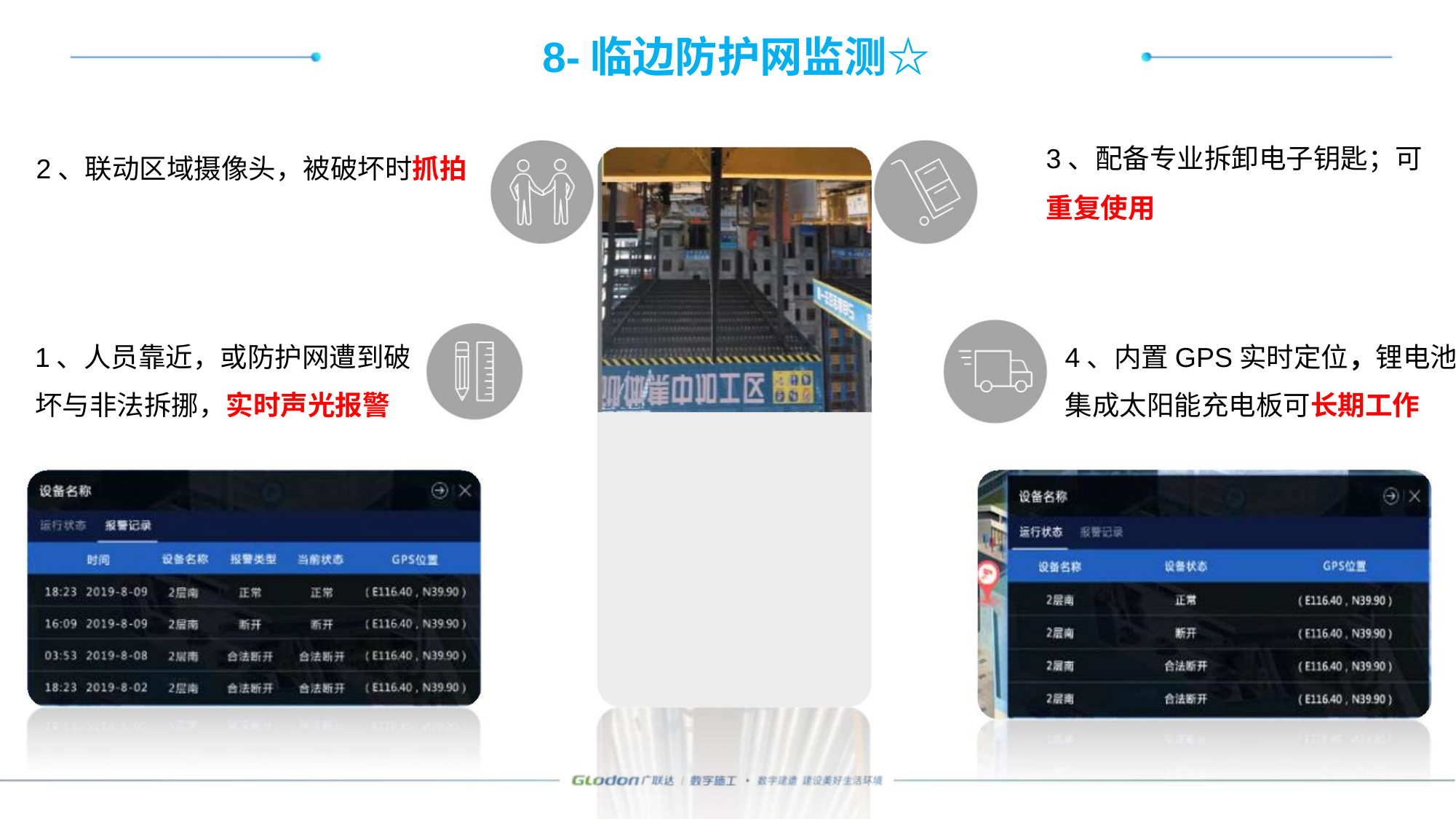

8-临边防护网监测☆
3、配备专业拆卸电子钥匙；可
2、联动区域摄像头，被破坏时抓拍
重复使用
1、人员靠近，或防护网遭到破
坏与非法拆挪，实时声光报警
4、内置GPS实时定位，锂电池
集成太阳能充电板可长期工作